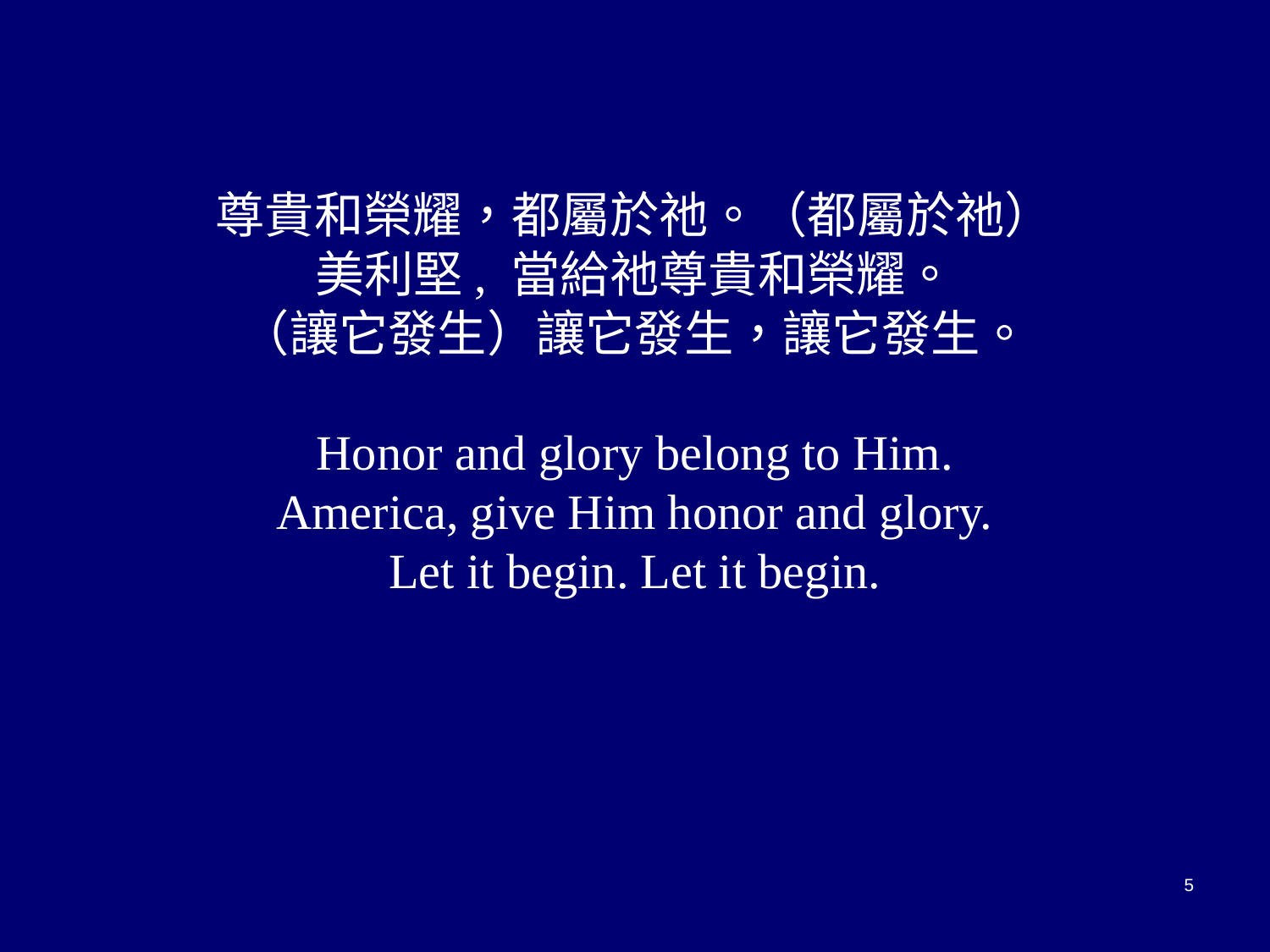

尊貴和榮耀，都屬於祂。（都屬於祂）
美利堅, 當給祂尊貴和榮耀。
（讓它發生）讓它發生，讓它發生。

Honor and glory belong to Him.
America, give Him honor and glory.
Let it begin. Let it begin.

5